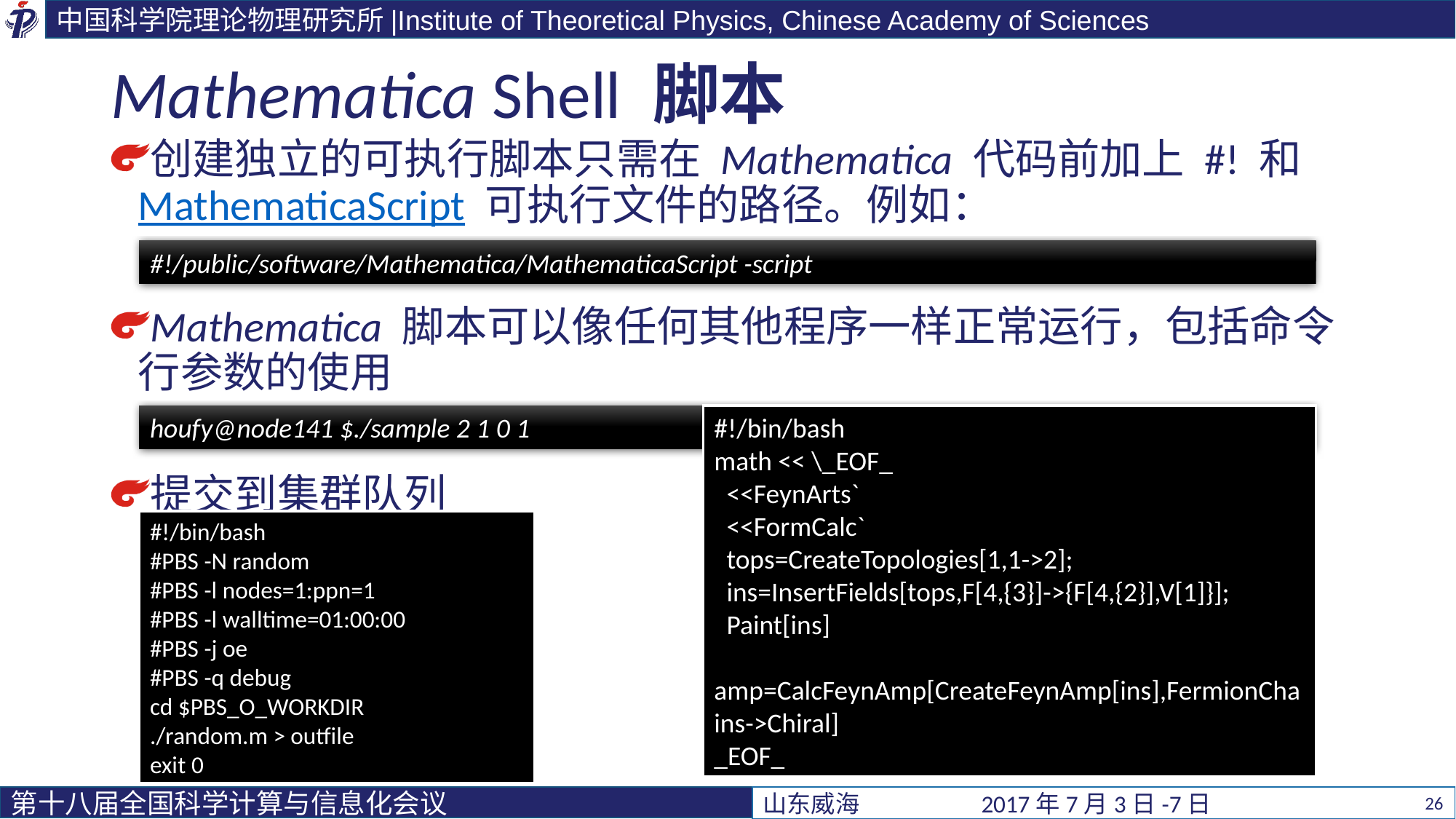

# Mathematica Shell 脚本
创建独立的可执行脚本只需在 Mathematica 代码前加上 #! 和 MathematicaScript 可执行文件的路径。例如：

Mathematica 脚本可以像任何其他程序一样正常运行，包括命令行参数的使用

提交到集群队列
#!/public/software/Mathematica/MathematicaScript -script
houfy@node141 $./sample 2 1 0 1
#!/bin/bash
math << \_EOF_
  <<FeynArts`
  <<FormCalc`
  tops=CreateTopologies[1,1->2];
  ins=InsertFields[tops,F[4,{3}]->{F[4,{2}],V[1]}];
  Paint[ins]
  amp=CalcFeynAmp[CreateFeynAmp[ins],FermionChains->Chiral]
_EOF_
#!/bin/bash
#PBS -N random
#PBS -l nodes=1:ppn=1
#PBS -l walltime=01:00:00
#PBS -j oe
#PBS -q debug
cd $PBS_O_WORKDIR
./random.m > outfile
exit 0
26